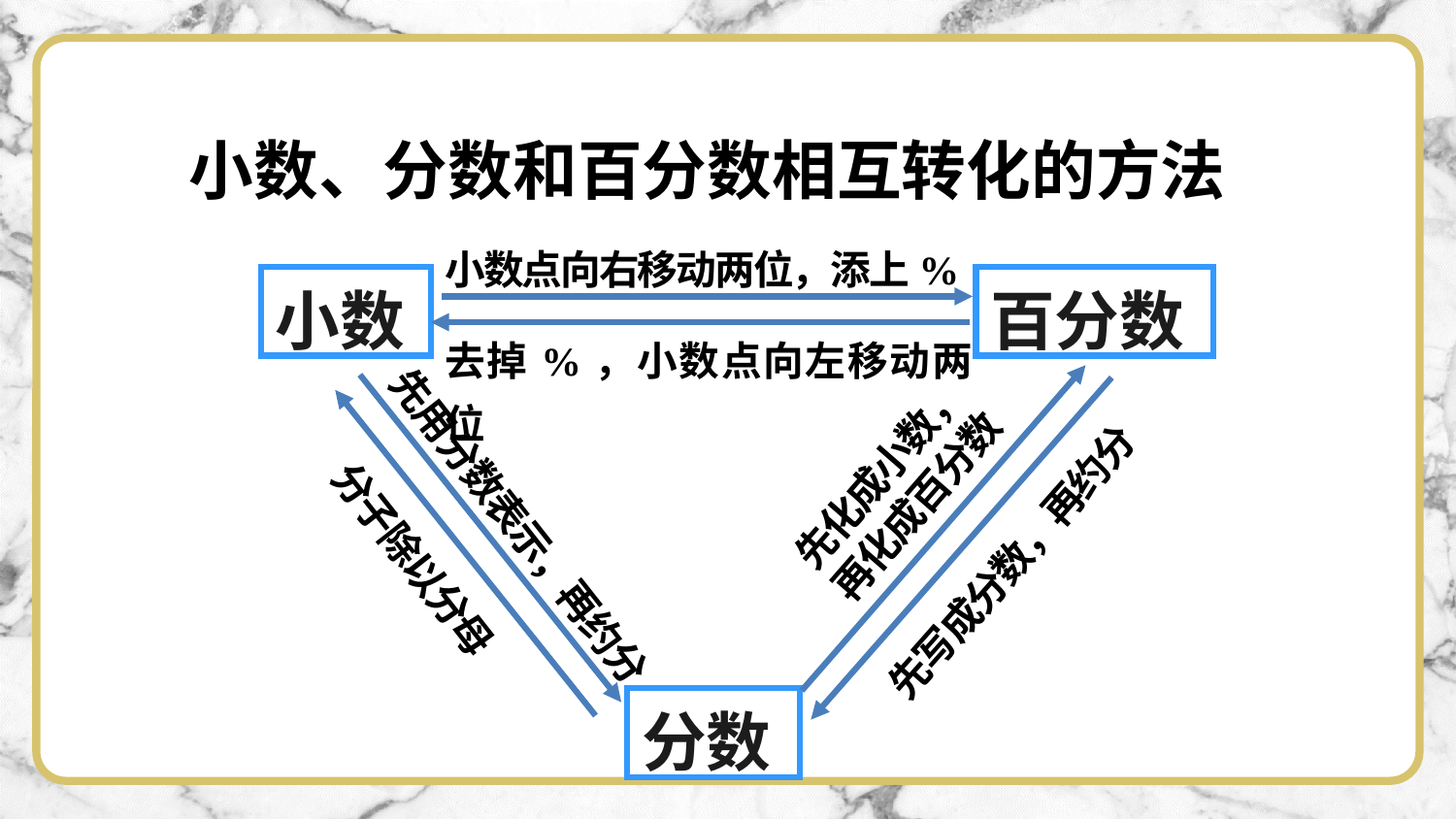

小数、分数和百分数相互转化的方法
小数点向右移动两位，添上%
小数
百分数
先用分数表示，再约分
去掉%，小数点向左移动两位
先化成小数，
再化成百分数
先写成分数，再约分
分子除以分母
分数